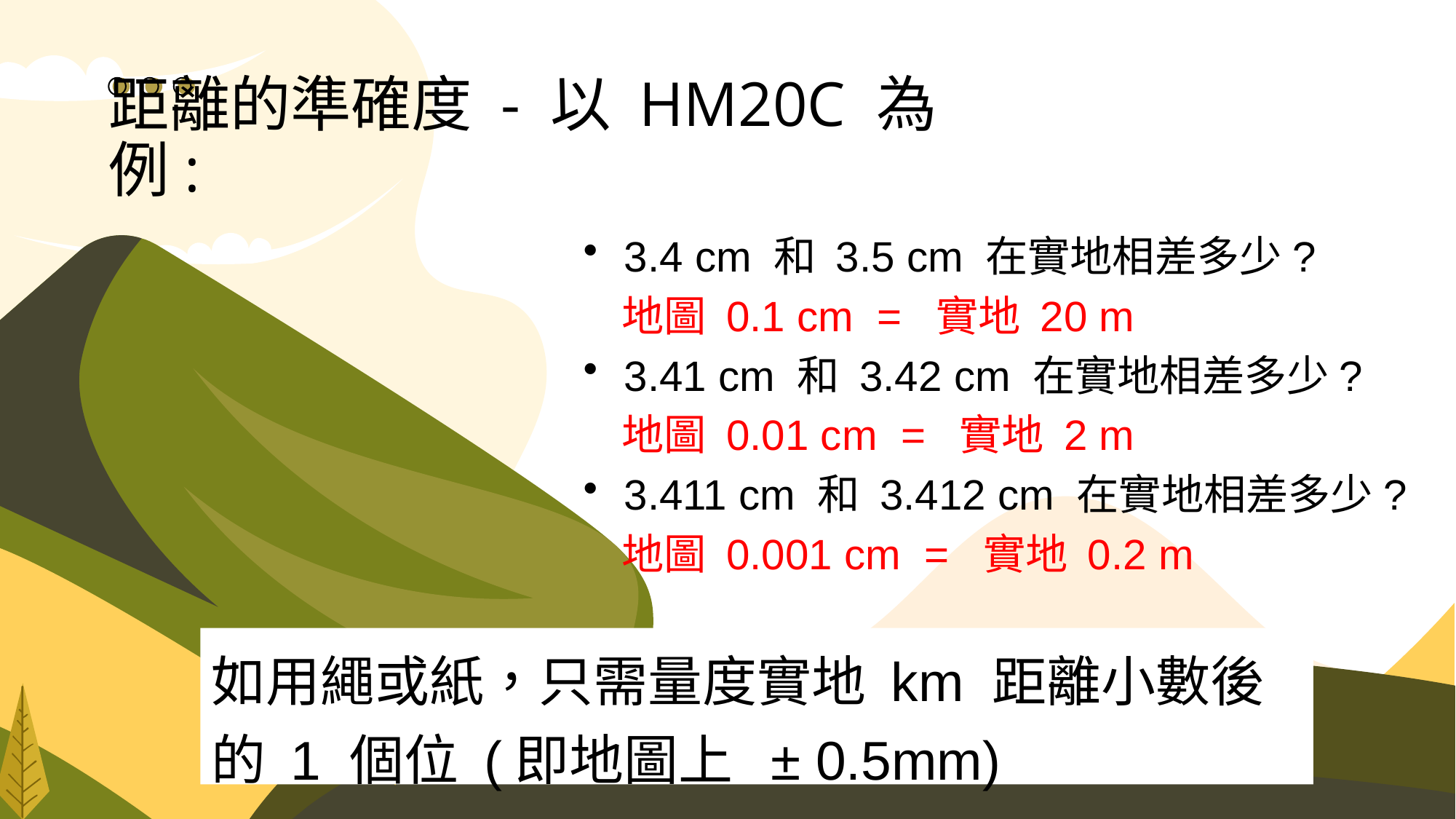

距離的準確度 - 以 HM20C 為例:

3.4 cm 和 3.5 cm 在實地相差多少?
   地圖 0.1 cm  =  實地 20 m
3.41 cm 和 3.42 cm 在實地相差多少?
   地圖 0.01 cm  =  實地 2 m
3.411 cm 和 3.412 cm 在實地相差多少?
   地圖 0.001 cm  =  實地 0.2 m

如用繩或紙，只需量度實地 km 距離小數後
的 1 個位 (即地圖上  ± 0.5mm)